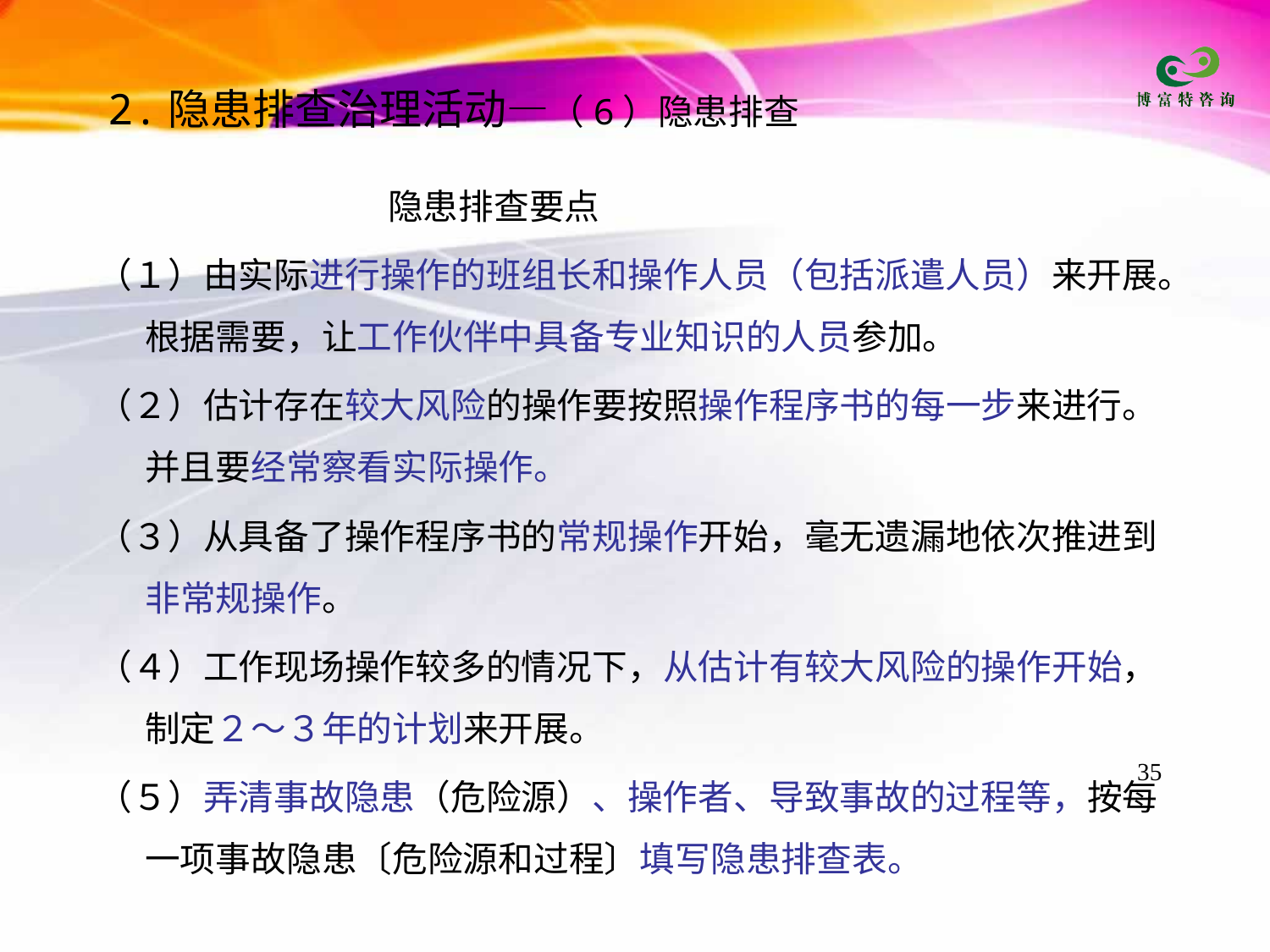

2.隐患排查治理活动—（6）隐患排查
                                    隐患排查要点
（１）由实际进行操作的班组长和操作人员（包括派遣人员）来开展。根据需要，让工作伙伴中具备专业知识的人员参加。
（２）估计存在较大风险的操作要按照操作程序书的每一步来进行。并且要经常察看实际操作。
（３）从具备了操作程序书的常规操作开始，毫无遗漏地依次推进到非常规操作。
（４）工作现场操作较多的情况下，从估计有较大风险的操作开始，制定２～３年的计划来开展。
（５）弄清事故隐患（危险源）、操作者、导致事故的过程等，按每一项事故隐患〔危险源和过程〕填写隐患排查表。
35